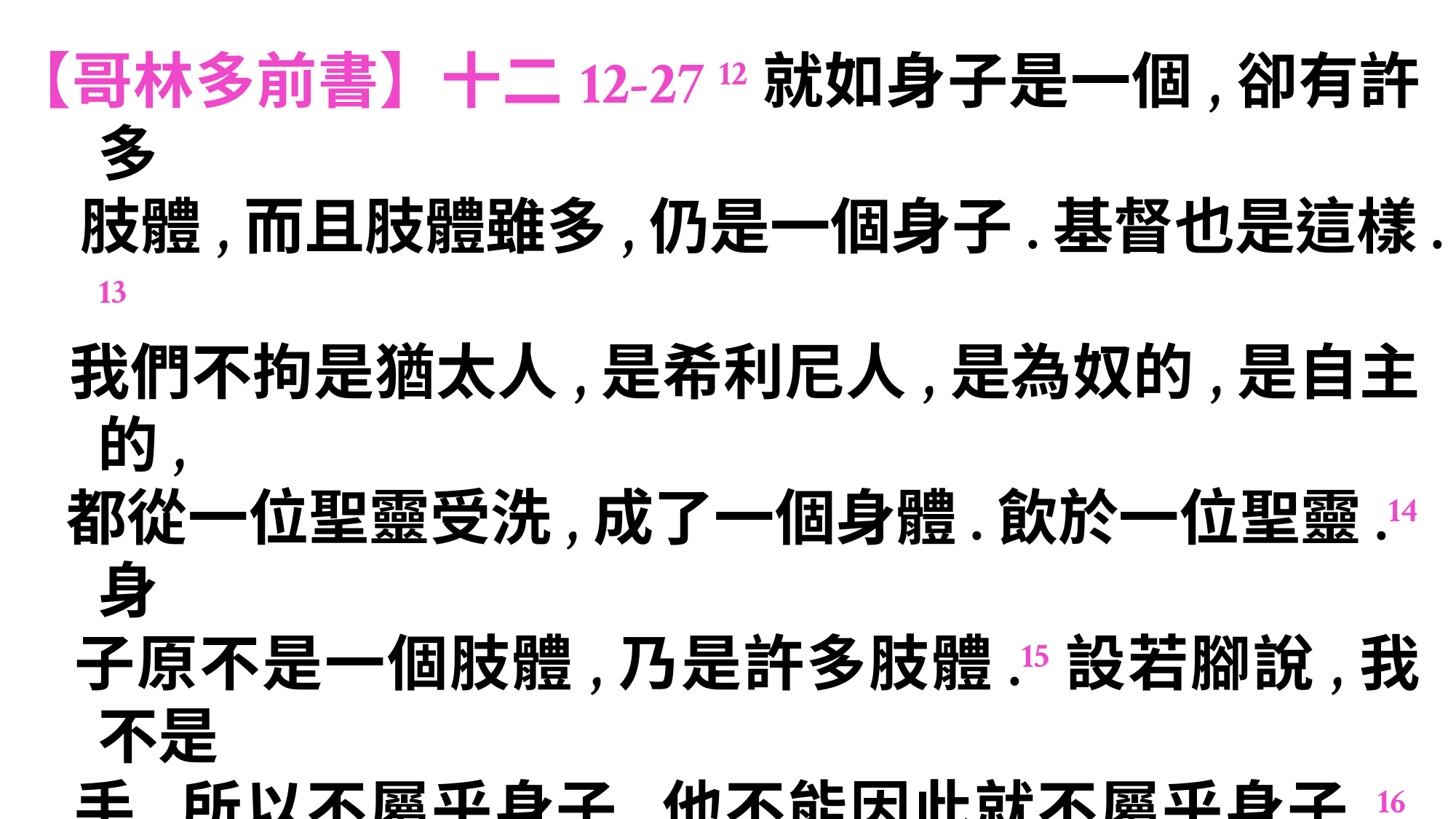

【哥林多前書】十二12-27 12就如身子是一個,卻有許多
    肢體,而且肢體雖多,仍是一個身子.基督也是這樣.13
     我們不拘是猶太人,是希利尼人,是為奴的,是自主的,
   都從一位聖靈受洗,成了一個身體.飲於一位聖靈.14身
   子原不是一個肢體,乃是許多肢體.15設若腳說,我不是
   手,所以不屬乎身子.他不能因此就不屬乎身子.16設若
   耳說,我不是眼,所以不屬乎身子.他也不能因此就不
   屬乎身子.17若全身是眼,從那裡聽聲呢.若全身是耳,
   從那裡聞味呢.18但如今神自己的意思,把肢體俱各安
   排在身上了.19若都是一個肢體,身子在那裡呢.